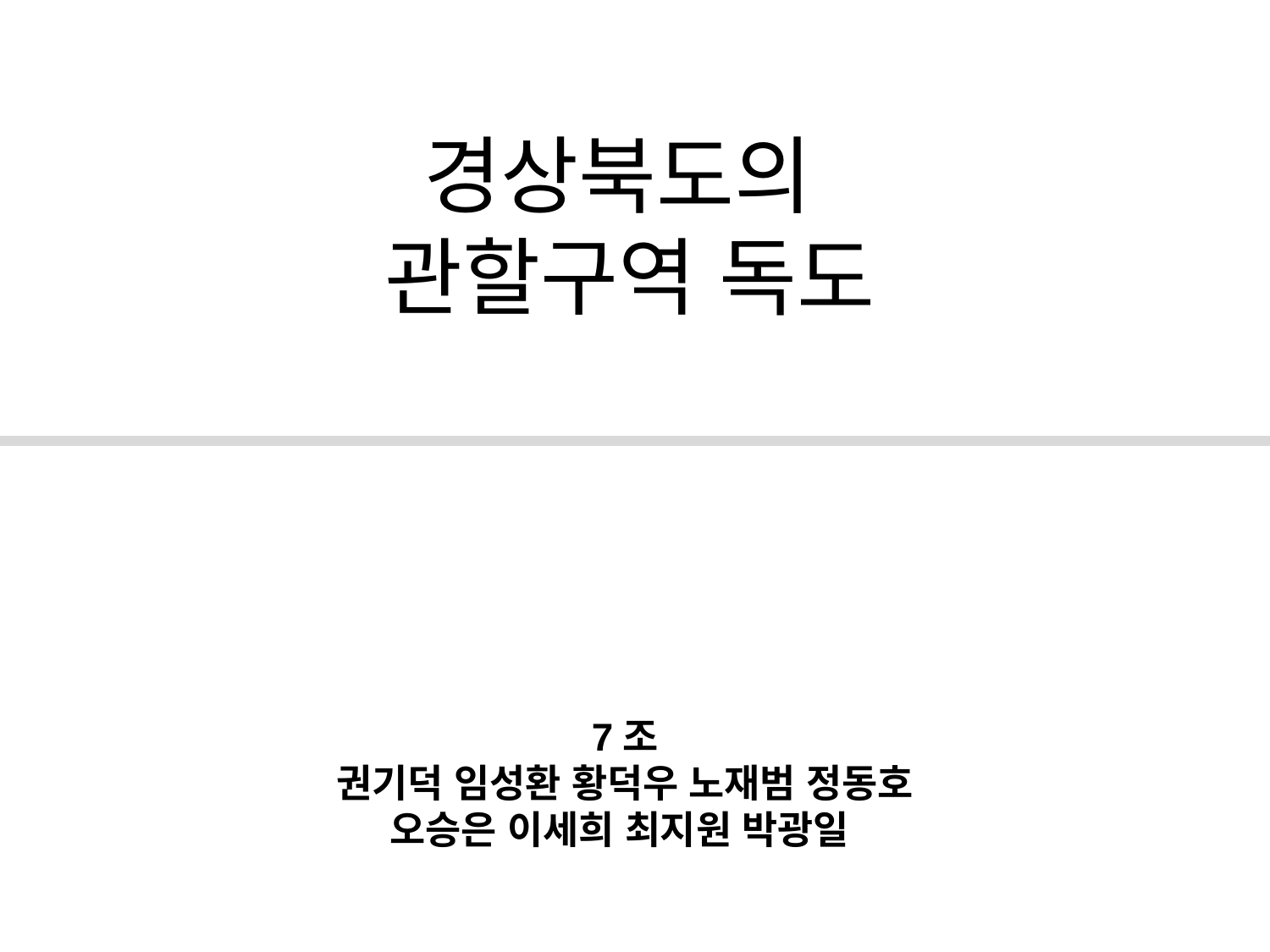

경상북도의
관할구역 독도

7조
권기덕 임성환 황덕우 노재범 정동호
오승은 이세희 최지원 박광일